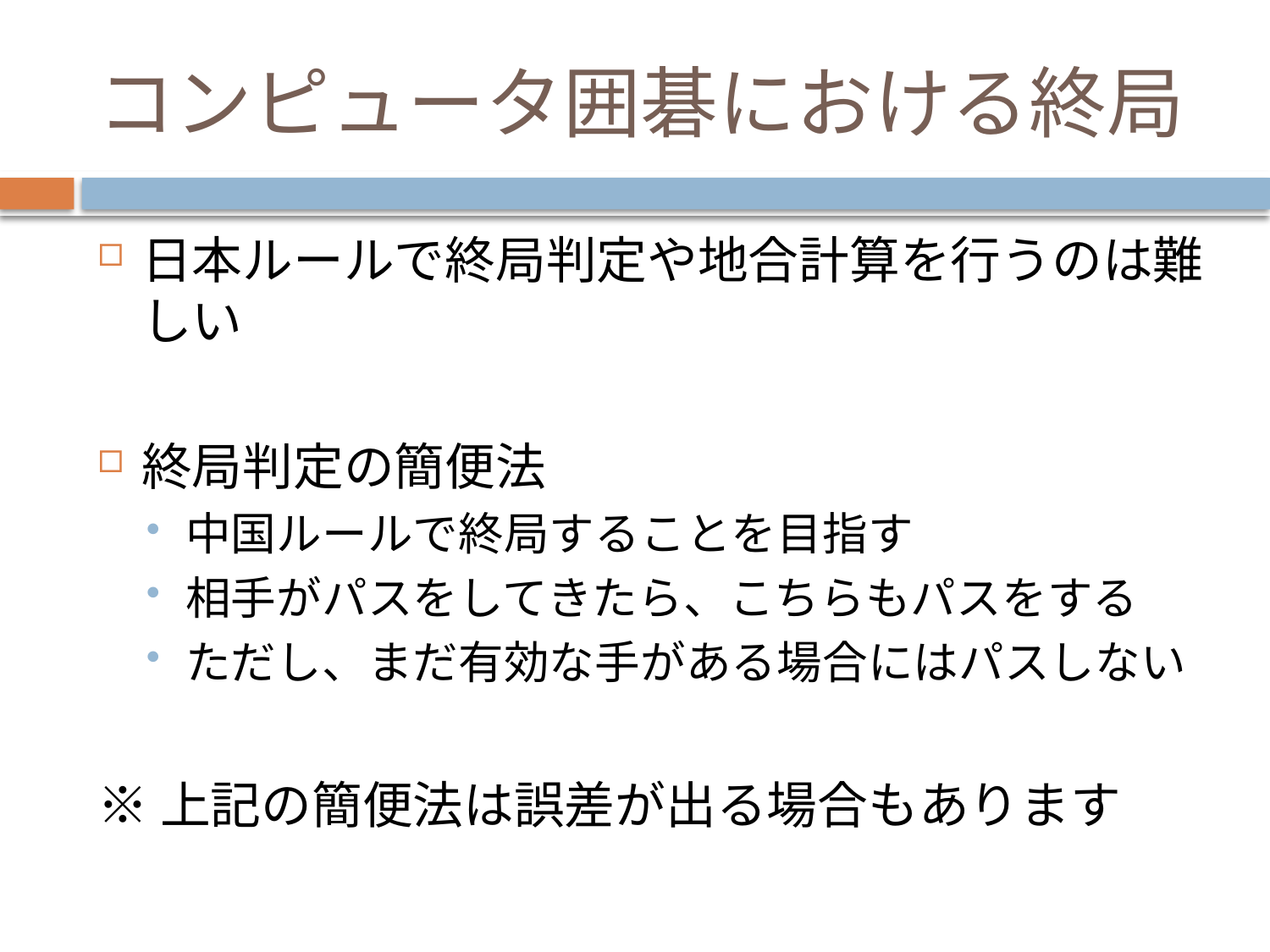

# コンピュータ囲碁における終局
日本ルールで終局判定や地合計算を行うのは難しい

終局判定の簡便法
中国ルールで終局することを目指す
相手がパスをしてきたら、こちらもパスをする
ただし、まだ有効な手がある場合にはパスしない

※上記の簡便法は誤差が出る場合もあります